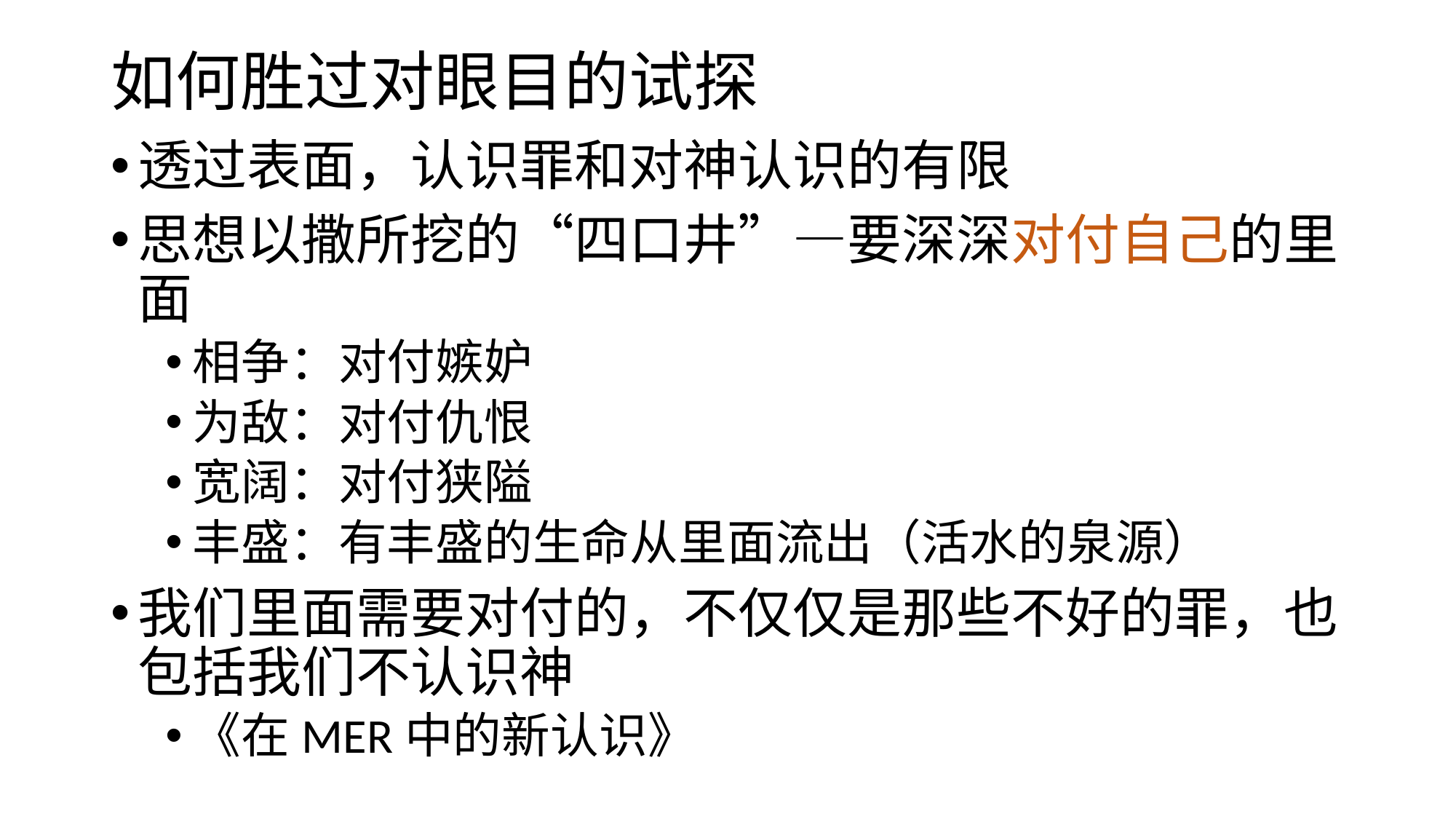

# 如何胜过对眼目的试探
透过表面，认识罪和对神认识的有限
思想以撒所挖的“四口井”—要深深对付自己的里面
相争：对付嫉妒
为敌：对付仇恨
宽阔：对付狭隘
丰盛：有丰盛的生命从里面流出（活水的泉源）
我们里面需要对付的，不仅仅是那些不好的罪，也包括我们不认识神
《在MER中的新认识》